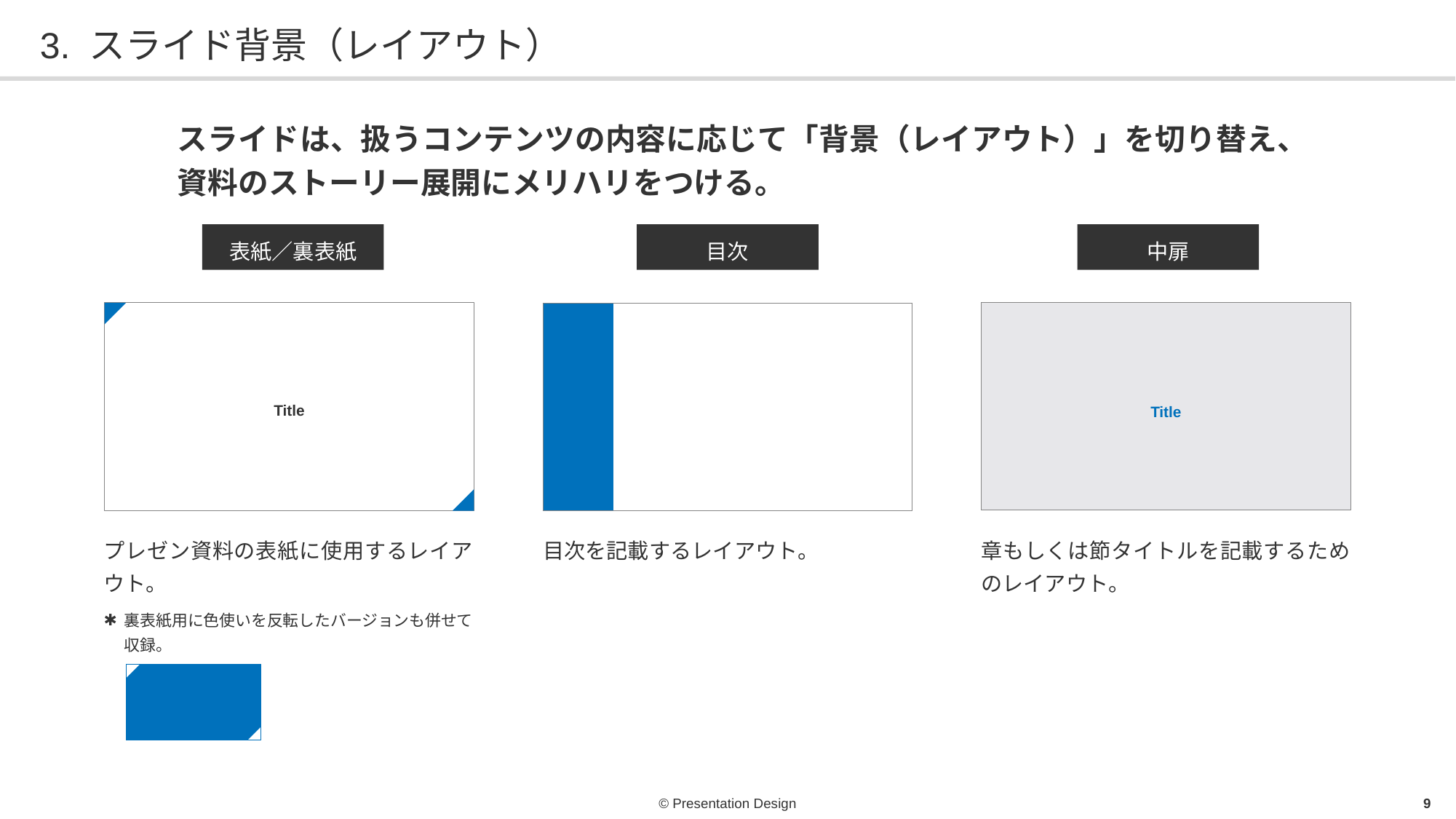

# 3. スライド背景（レイアウト）
スライドは、扱うコンテンツの内容に応じて「背景（レイアウト）」を切り替え、資料のストーリー展開にメリハリをつける。
表紙／裏表紙
目次
中扉

Title

|  |  |
| --- | --- |
Title

プレゼン資料の表紙に使用するレイアウト。
裏表紙用に色使いを反転したバージョンも併せて収録。
目次を記載するレイアウト。
章もしくは節タイトルを記載するためのレイアウト。

© Presentation Design
9